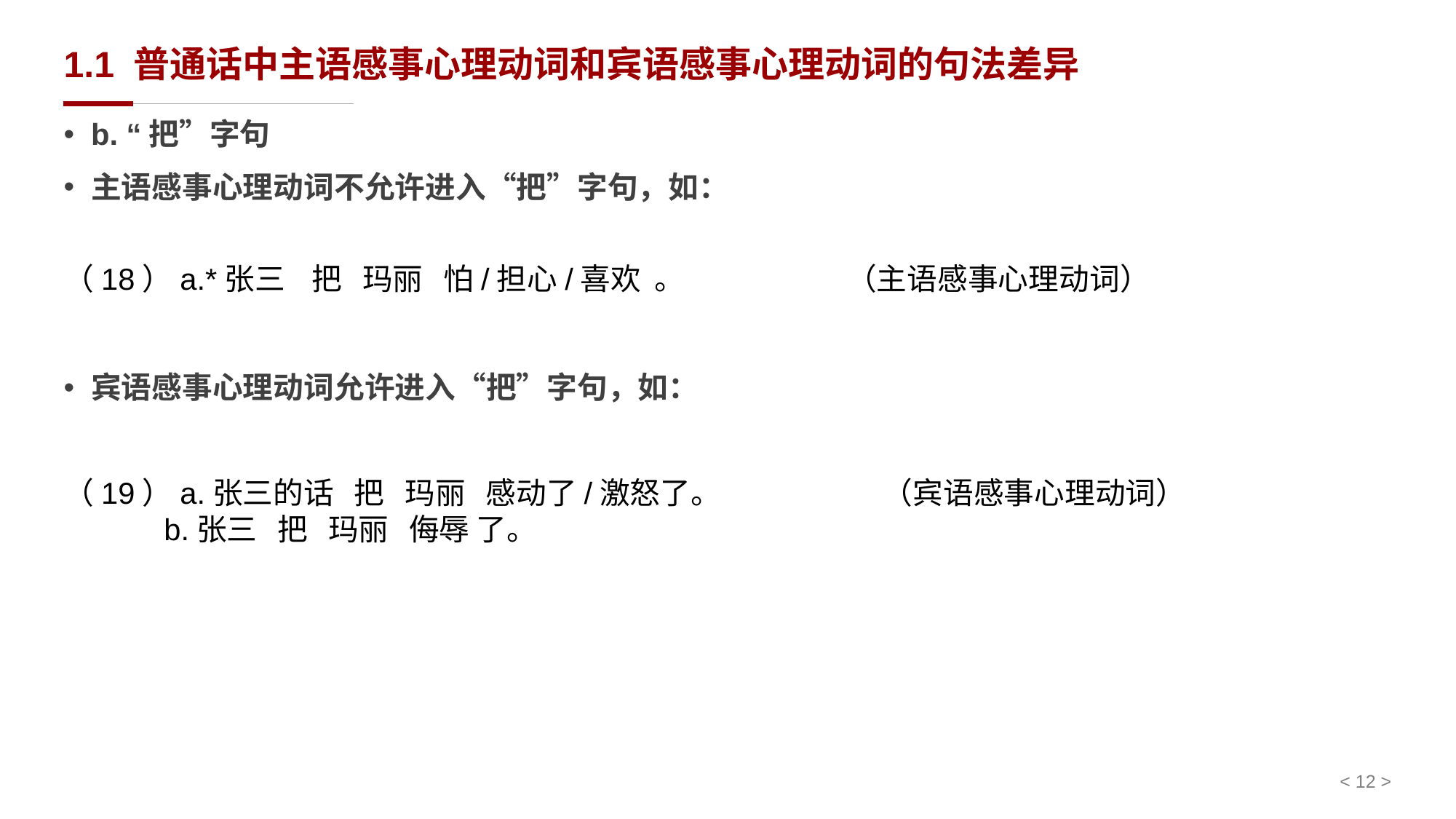

# 1.1 普通话中主语感事心理动词和宾语感事心理动词的句法差异
b. “把”字句
主语感事心理动词不允许进入“把”字句，如：

（18）a.*张三    把   玛丽   怕/担心/喜欢  。                        （主语感事心理动词）
宾语感事心理动词允许进入“把”字句，如：

（19）a.张三的话   把   玛丽   感动了/激怒了。                        （宾语感事心理动词）
            b.张三   把   玛丽   侮辱 了。
< 12 >